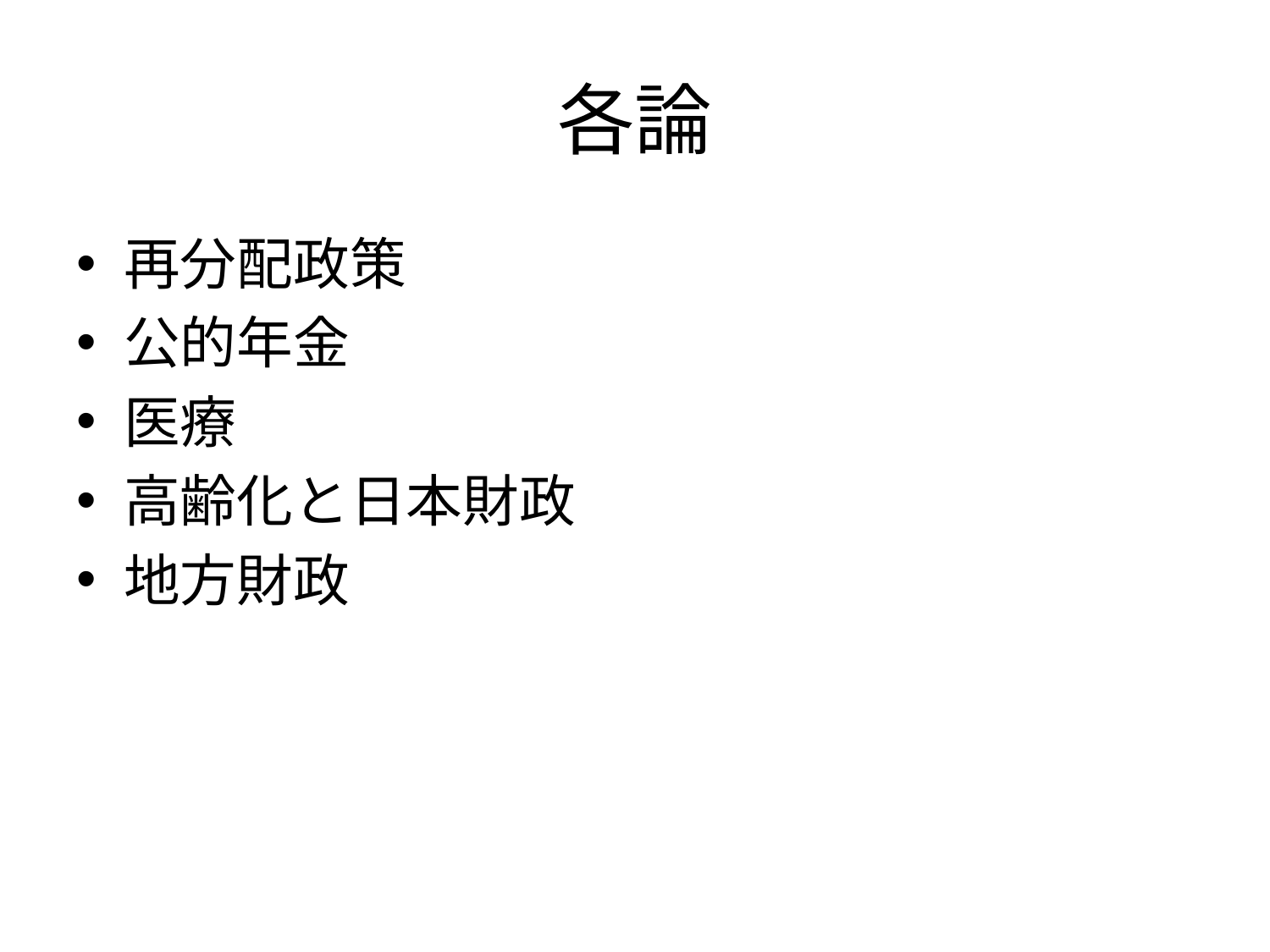

# 各論
再分配政策
公的年金
医療
高齢化と日本財政
地方財政